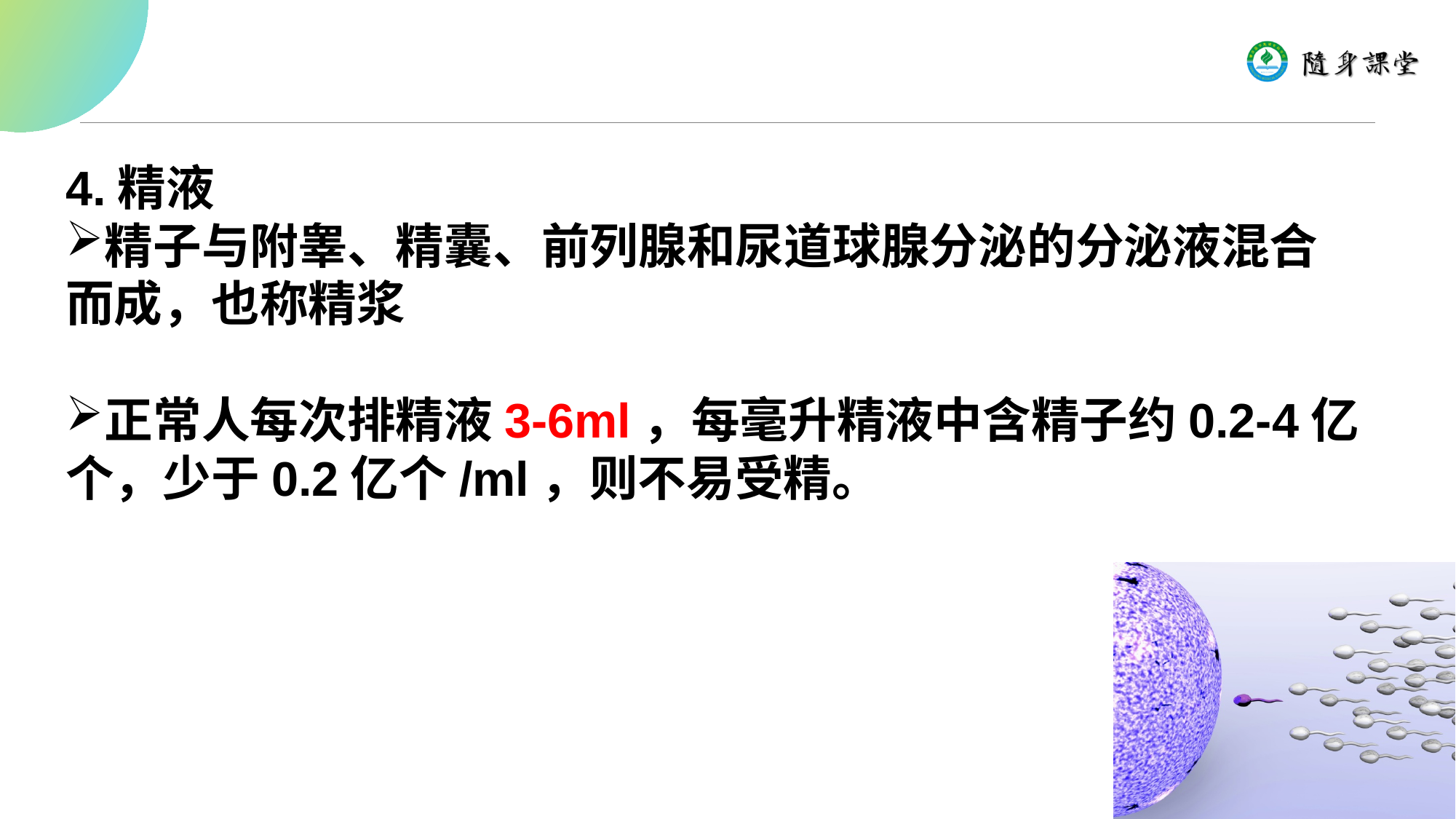

4.精液
精子与附睾、精囊、前列腺和尿道球腺分泌的分泌液混合而成，也称精浆

正常人每次排精液3-6ml，每毫升精液中含精子约0.2-4亿个，少于0.2亿个/ml，则不易受精。